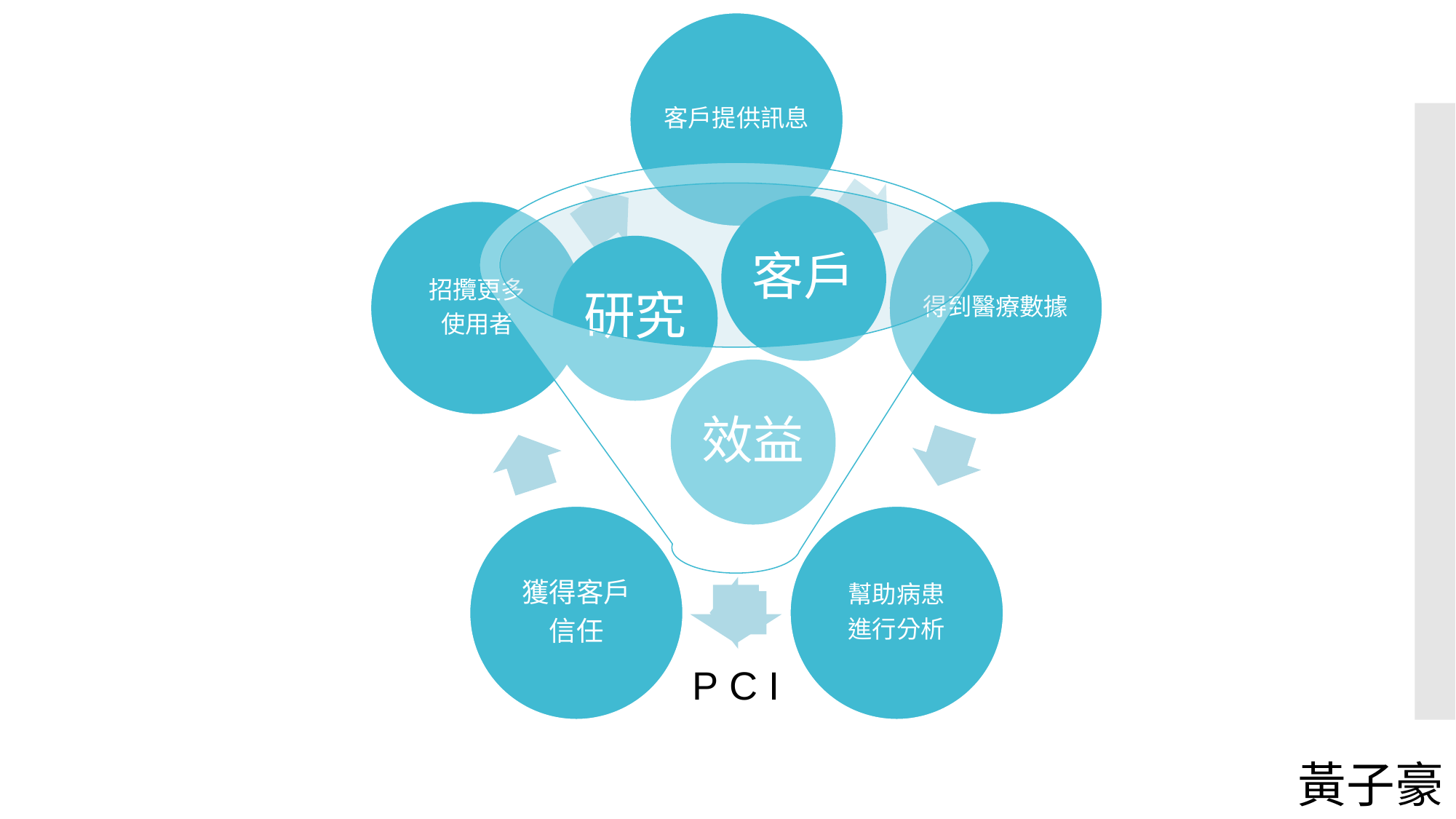

客戶提供訊息

得到醫療數據

幫助病患
進行分析

獲得客戶
信任

招攬更多
使用者

#
P C I
效益
研究
客戶
黃子豪